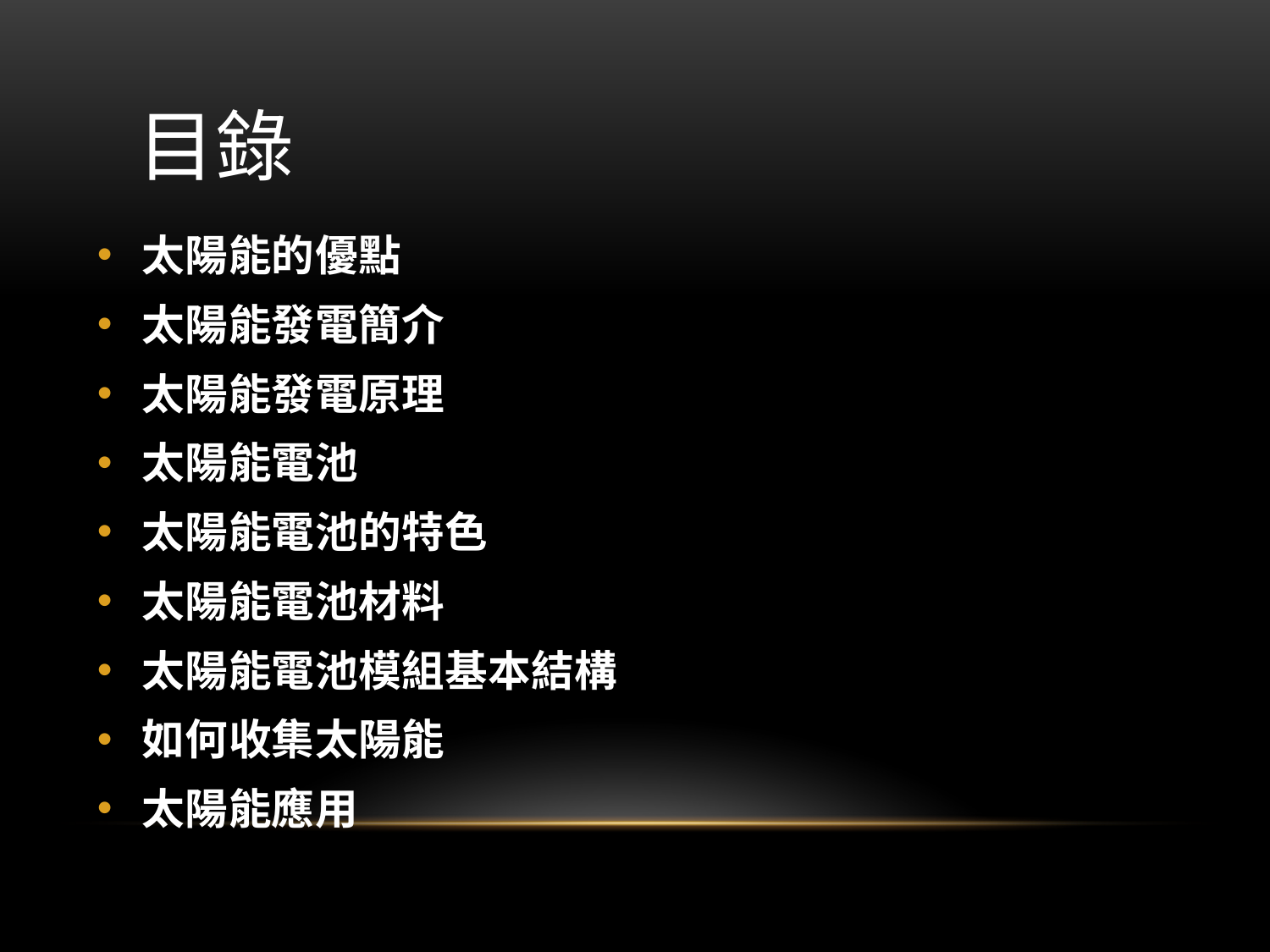

# 目錄
太陽能的優點
太陽能發電簡介
太陽能發電原理
太陽能電池
太陽能電池的特色
太陽能電池材料
太陽能電池模組基本結構
如何收集太陽能
太陽能應用